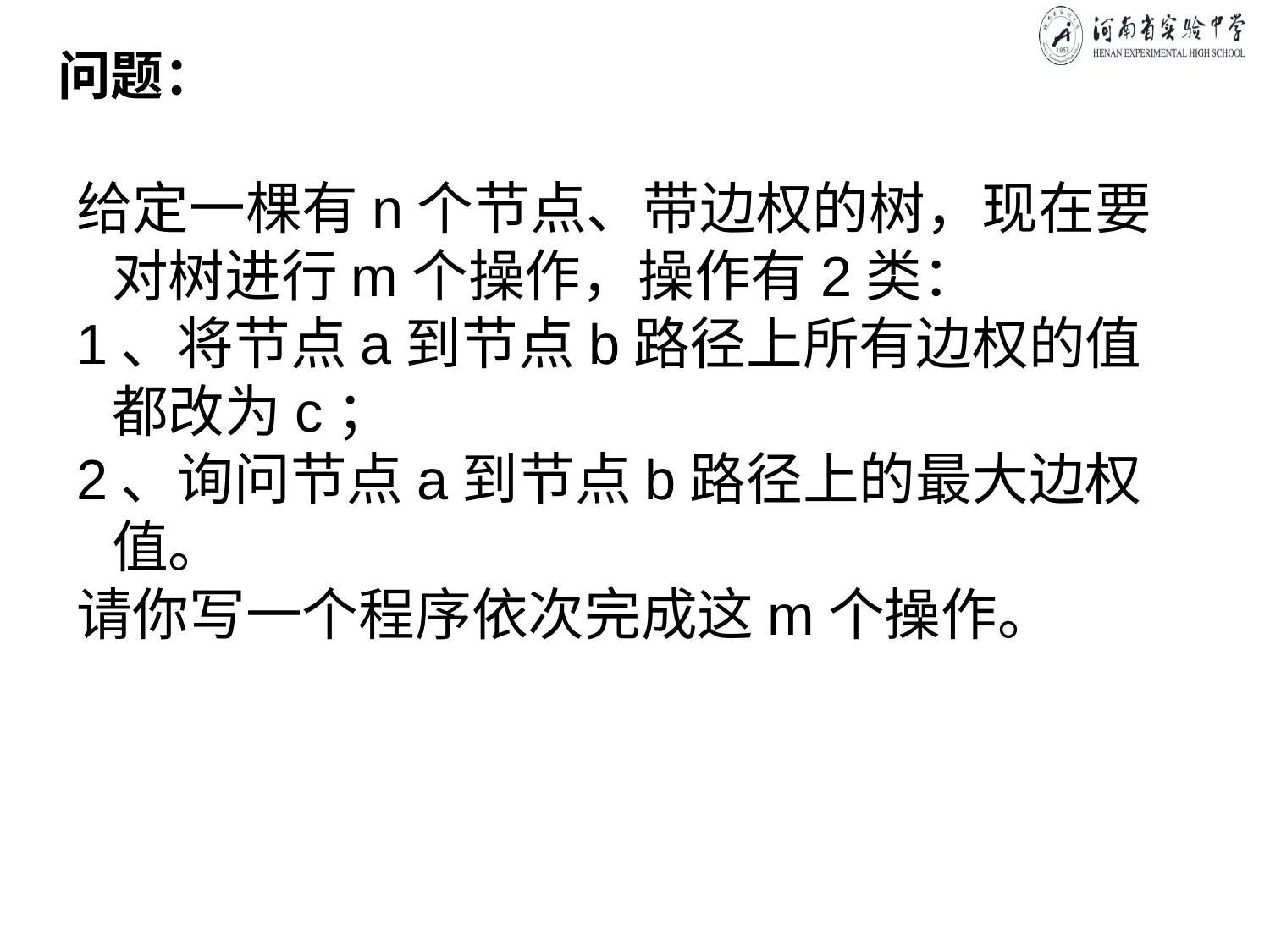

# 问题：
给定一棵有n个节点、带边权的树，现在要对树进行m个操作，操作有2类：
1、将节点a到节点b路径上所有边权的值都改为c；
2、询问节点a到节点b路径上的最大边权值。
请你写一个程序依次完成这m个操作。